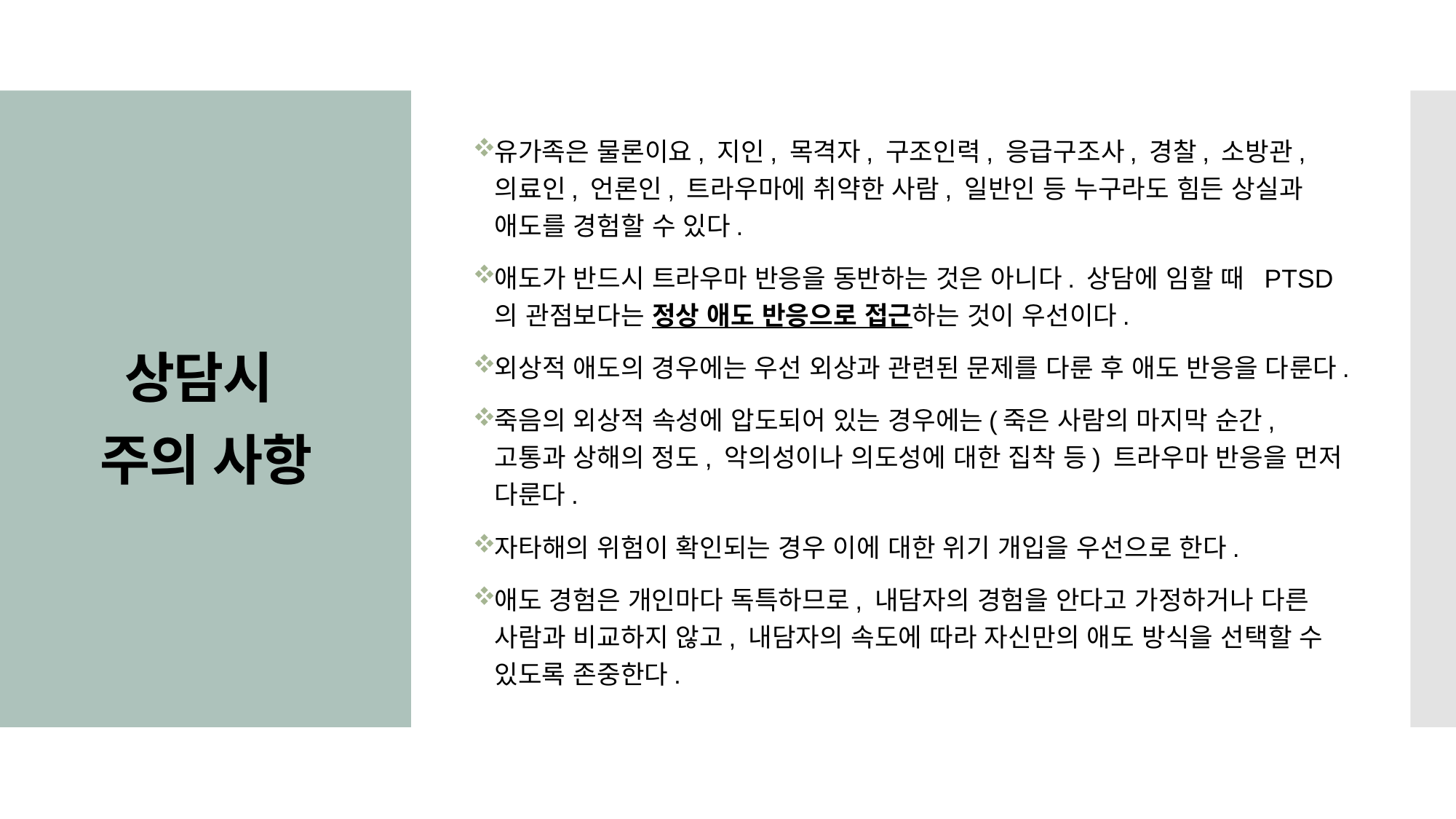

유가족은 물론이요, 지인, 목격자, 구조인력, 응급구조사, 경찰, 소방관, 의료인, 언론인, 트라우마에 취약한 사람, 일반인 등 누구라도 힘든 상실과 애도를 경험할 수 있다.
애도가 반드시 트라우마 반응을 동반하는 것은 아니다. 상담에 임할 때  PTSD의 관점보다는 정상 애도 반응으로 접근하는 것이 우선이다.
외상적 애도의 경우에는 우선 외상과 관련된 문제를 다룬 후 애도 반응을 다룬다.
죽음의 외상적 속성에 압도되어 있는 경우에는(죽은 사람의 마지막 순간, 고통과 상해의 정도, 악의성이나 의도성에 대한 집착 등) 트라우마 반응을 먼저 다룬다.
자타해의 위험이 확인되는 경우 이에 대한 위기 개입을 우선으로 한다.
애도 경험은 개인마다 독특하므로, 내담자의 경험을 안다고 가정하거나 다른 사람과 비교하지 않고, 내담자의 속도에 따라 자신만의 애도 방식을 선택할 수 있도록 존중한다.
# 상담시 주의 사항